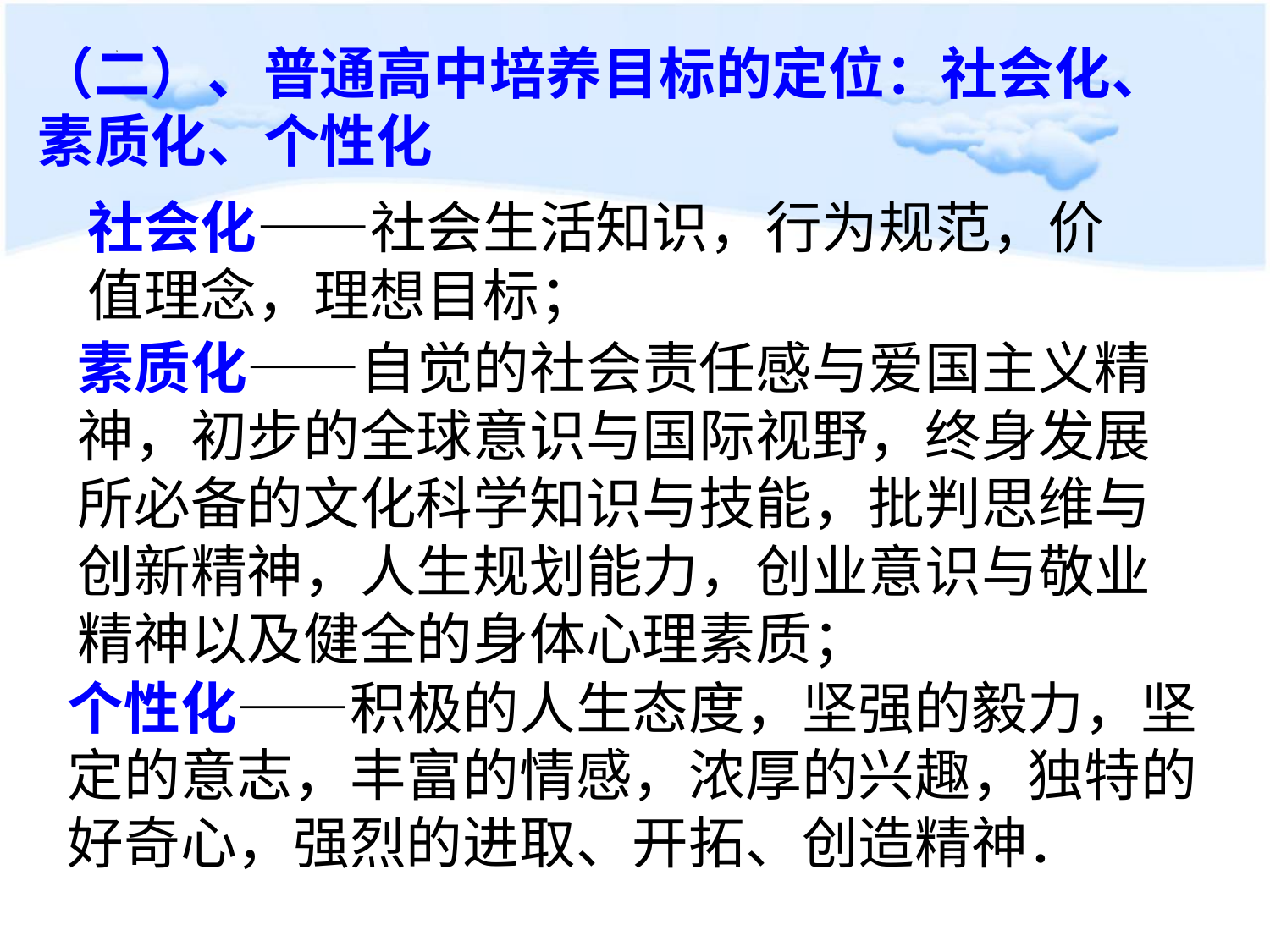

# （二）、普通高中培养目标的定位：社会化、素质化、个性化
社会化——社会生活知识，行为规范，价值理念，理想目标；
社会化——社会生活知识，行为规范，价值理念，理想目标．
素质化——自觉的社会责任感与爱国主义精神，初步的全球意识与国际视野，终身发展所必备的文化科学知识与技能，批判思维与创新精神，人生规划能力，创业意识与敬业精神以及健全的身体心理素质；

个性化——积极的人生态度，坚强的毅力，坚定的意志，丰富的情感，浓厚的兴趣，独特的好奇心，强烈的进取、开拓、创造精神．